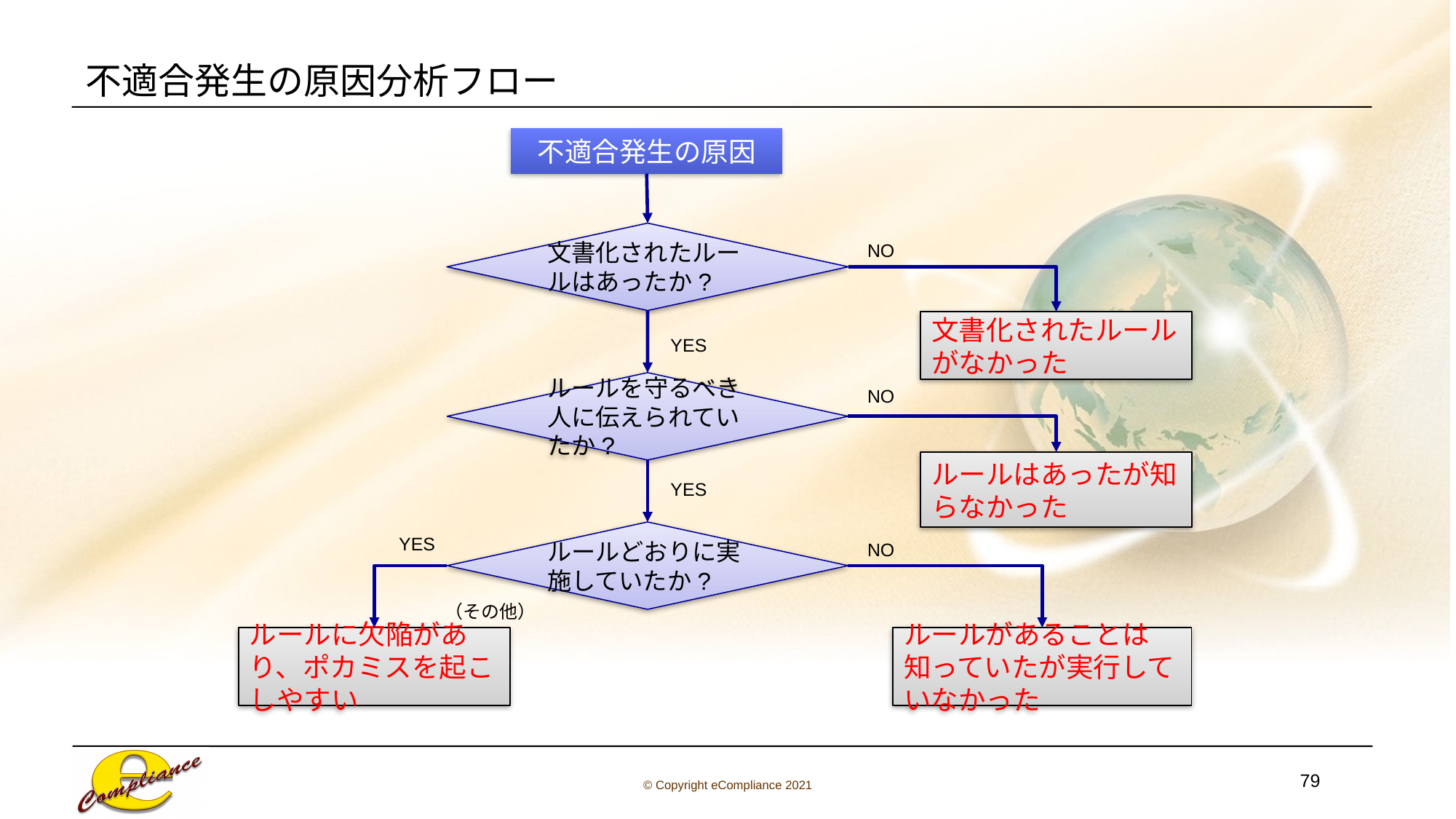

# 不適合発生の原因分析フロー
不適合発生の原因
文書化されたルールはあったか?
NO
文書化されたルールがなかった
YES
ルールを守るべき人に伝えられていたか?
NO
ルールはあったが知らなかった
YES
ルールどおりに実施していたか?
YES
NO
（その他）
ルールに欠陥があり、ポカミスを起こしやすい
ルールがあることは知っていたが実行していなかった